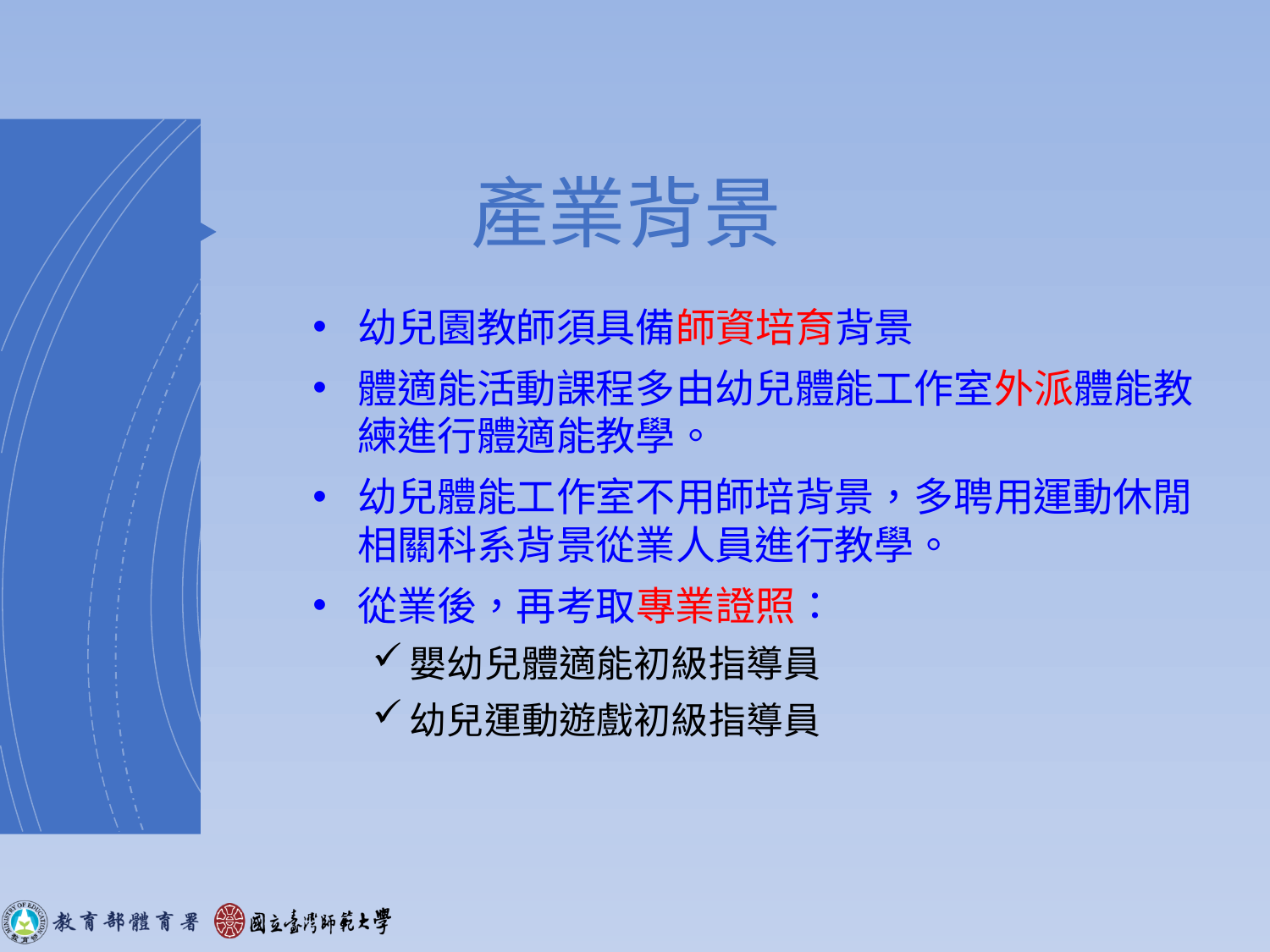

# 產業背景

幼兒園教師須具備師資培育背景
體適能活動課程多由幼兒體能工作室外派體能教練進行體適能教學。
幼兒體能工作室不用師培背景，多聘用運動休閒相關科系背景從業人員進行教學。
從業後，再考取專業證照：
嬰幼兒體適能初級指導員
幼兒運動遊戲初級指導員